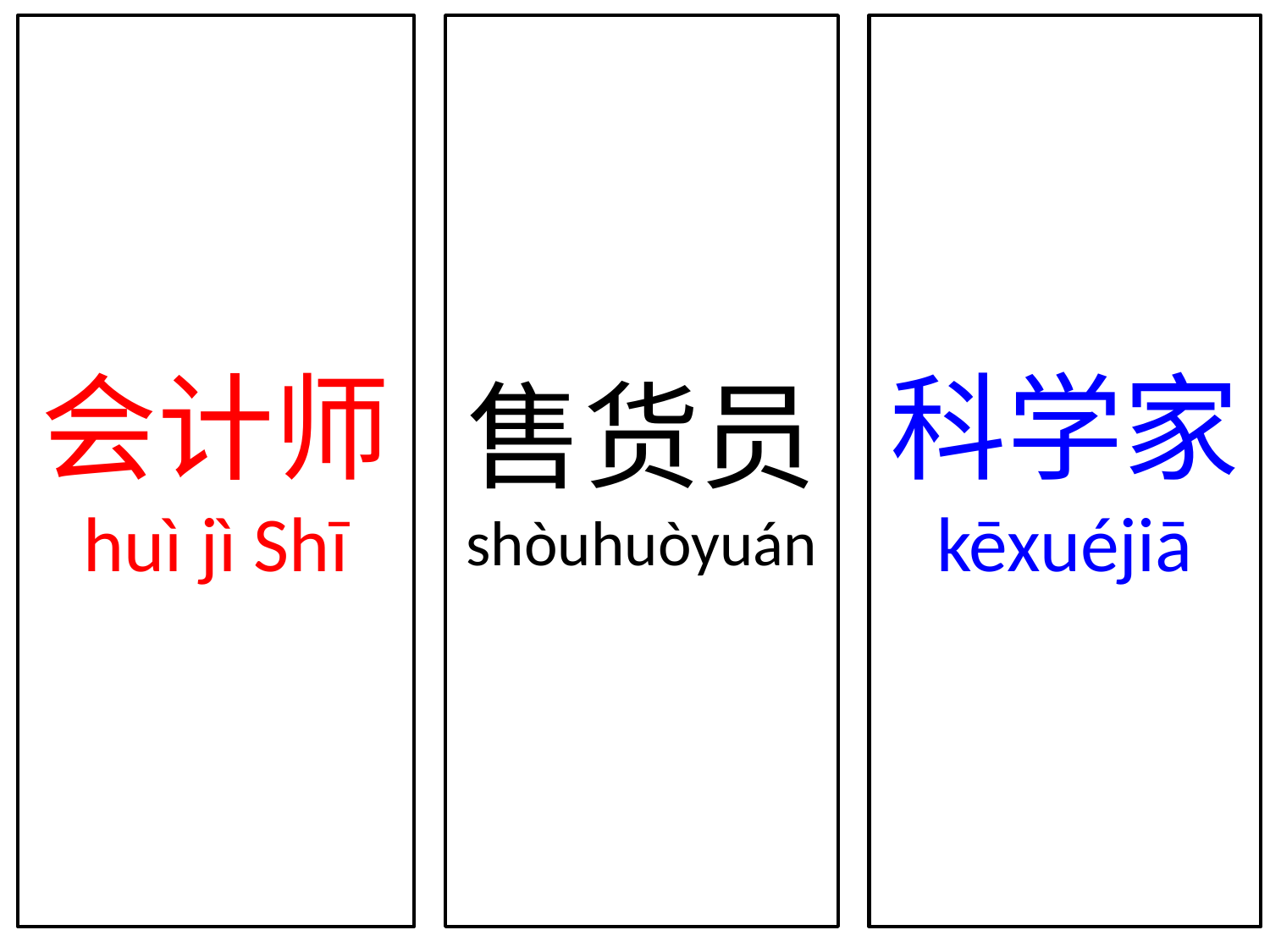

科学家
kēxuéjiā
会计师
huì jì Shī
售货员
shòuhuòyuán